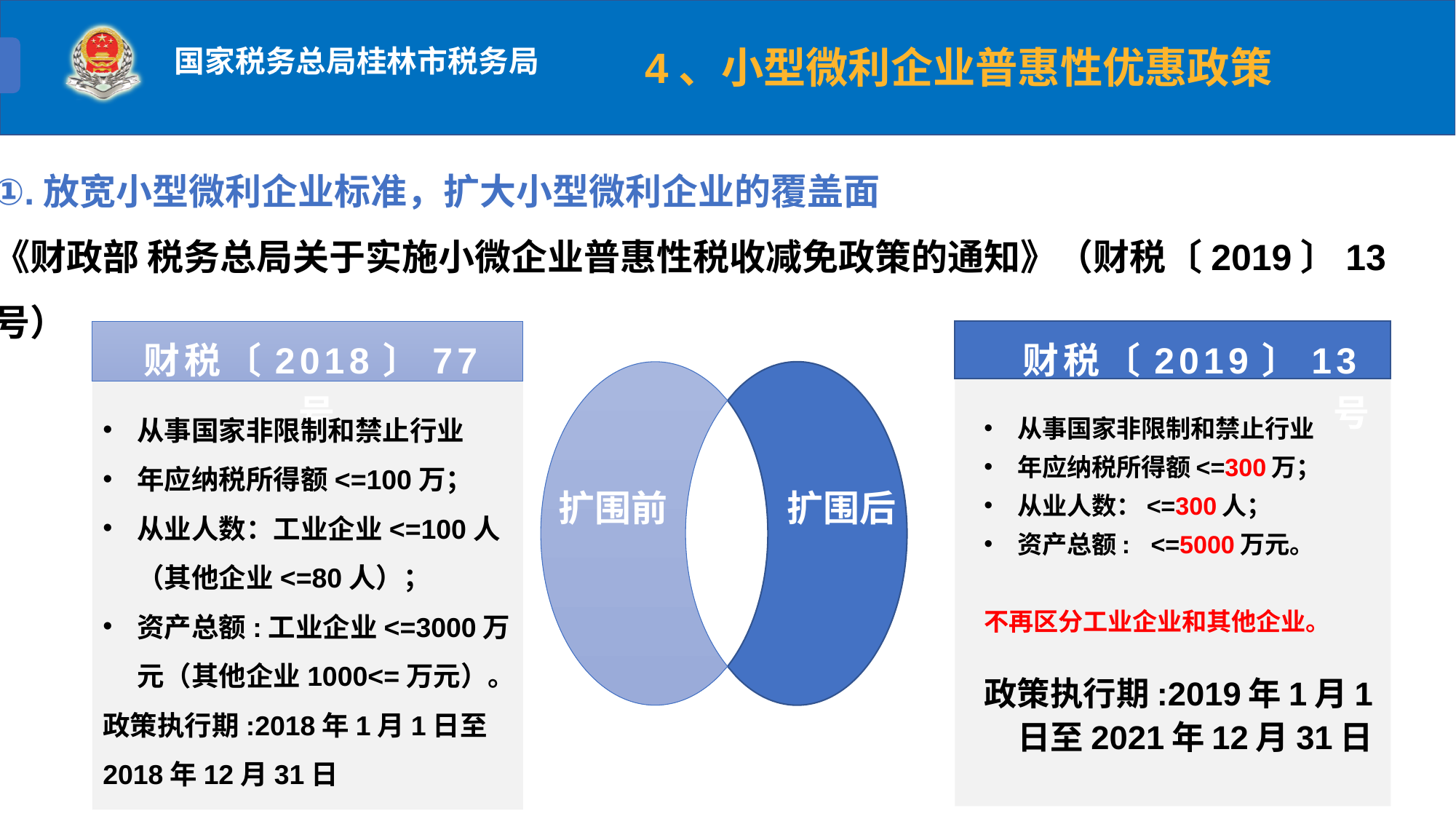

4、小型微利企业普惠性优惠政策
①.放宽小型微利企业标准，扩大小型微利企业的覆盖面
《财政部 税务总局关于实施小微企业普惠性税收减免政策的通知》（财税〔2019〕13号）

财税〔2019〕13号

从事国家非限制和禁止行业
年应纳税所得额<=300万；
从业人数：<=300人；
资产总额:   <=5000万元。

不再区分工业企业和其他企业。

政策执行期:2019年1月1日至2021年12月31日

财税〔2018〕77号

从事国家非限制和禁止行业
年应纳税所得额<=100万；
从业人数：工业企业<=100人（其他企业<=80人）；
资产总额:工业企业<=3000万元（其他企业1000<=万元）。
政策执行期:2018年1月1日至2018年12月31日

扩围前
扩围后